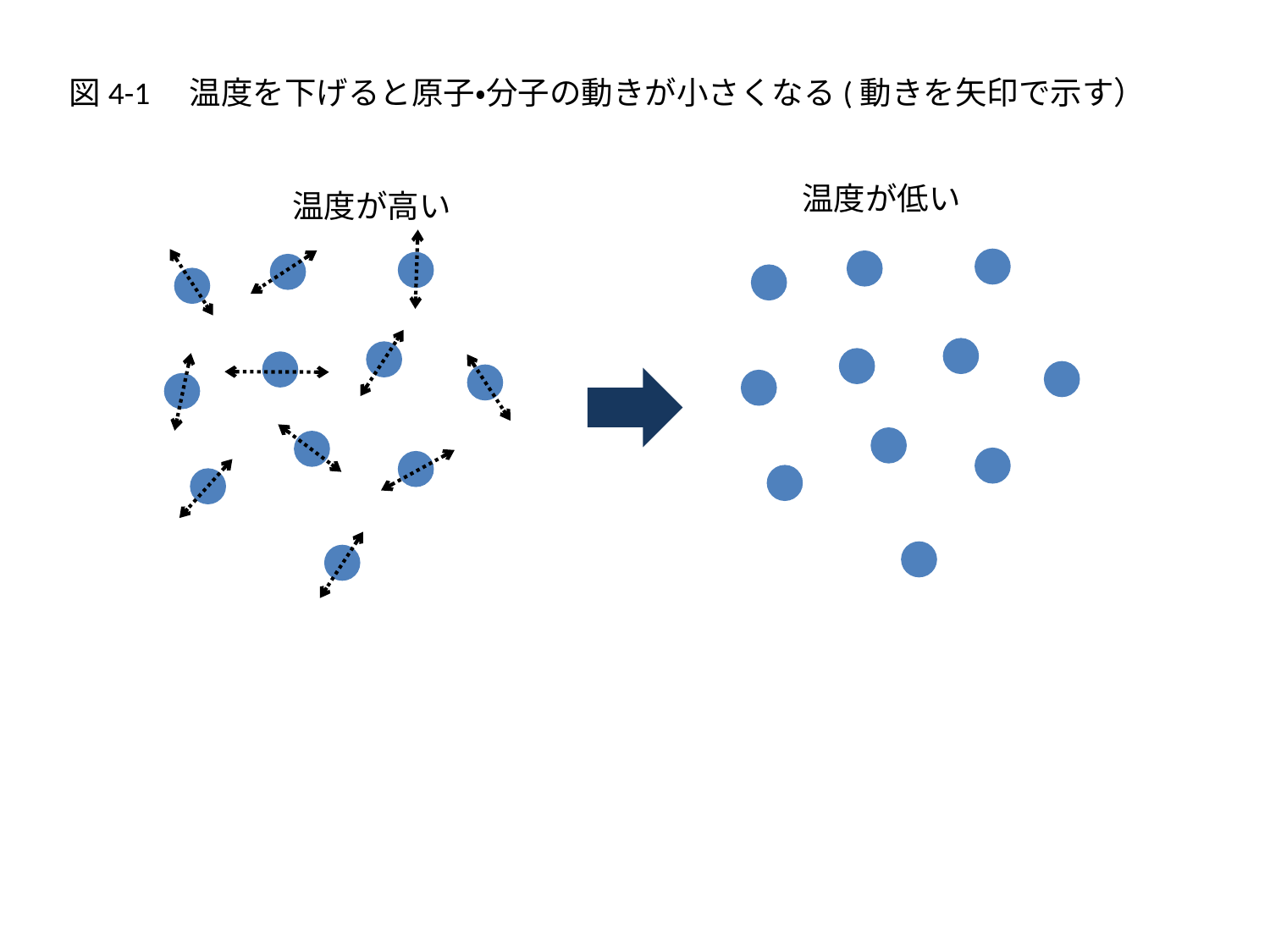

図4-1　温度を下げると原子・分子の動きが小さくなる(動きを矢印で示す）
温度が低い
温度が高い